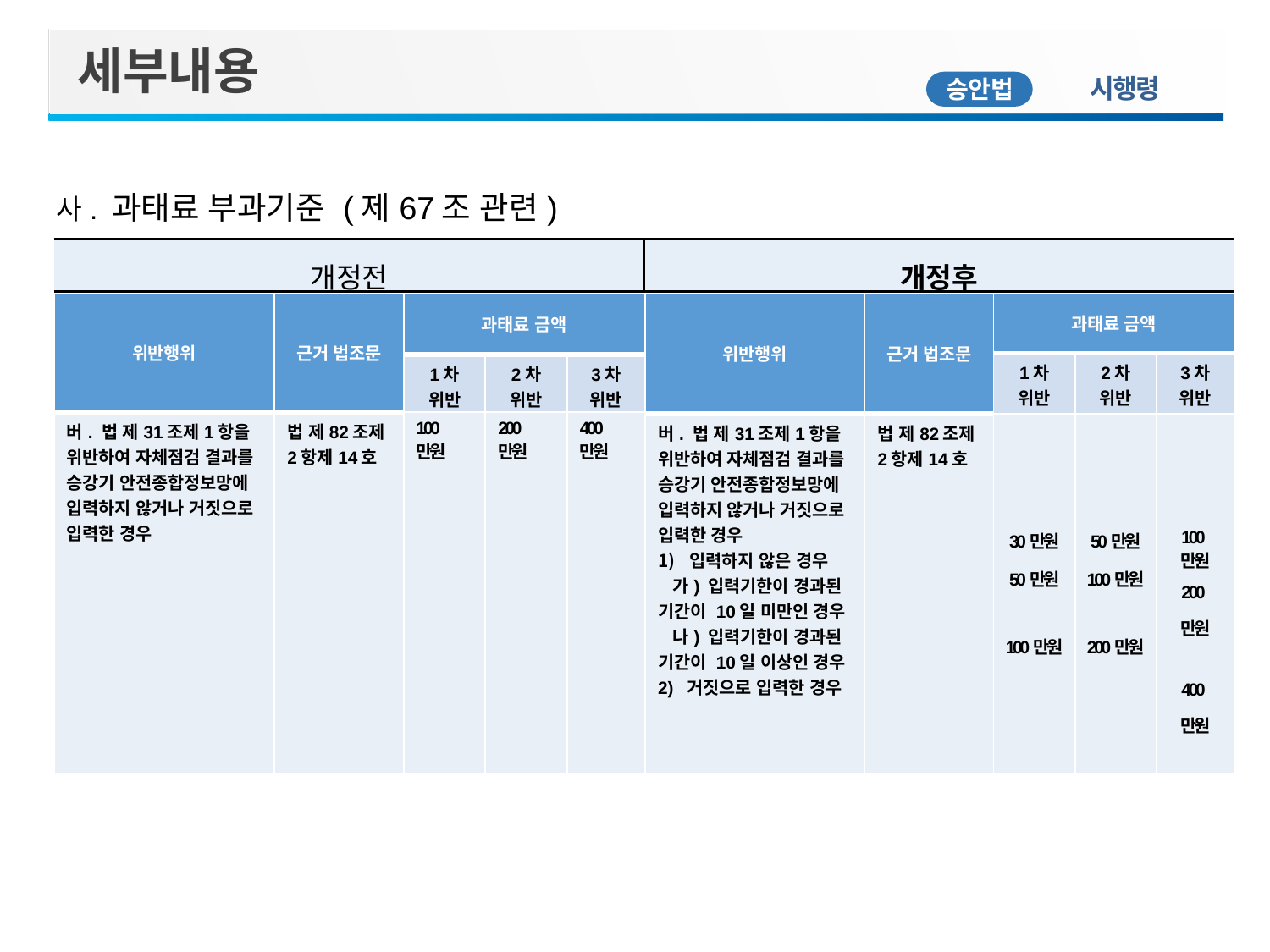

세부내용
시행령
승안법

| 사. 과태료 부과기준 (제67조 관련) |  |
| --- | --- |
| 개정전 | 개정후 |
|  |  |
| 위반행위 | 근거 법조문 | 과태료 금액 |  |  |
| --- | --- | --- | --- | --- |
|  |  | 1차 위반 | 2차 위반 | 3차 위반 |
| 버. 법 제31조제1항을 위반하여 자체점검 결과를 승강기 안전종합정보망에 입력하지 않거나 거짓으로 입력한 경우 | 법 제82조제2항제14호 | 100만원 | 200만원 | 400만원 |
| 위반행위 | 근거 법조문 | 과태료 금액 |  |  |
| --- | --- | --- | --- | --- |
|  |  | 1차 위반 | 2차 위반 | 3차 위반 |
| 버. 법 제31조제1항을 위반하여 자체점검 결과를 승강기 안전종합정보망에 입력하지 않거나 거짓으로 입력한 경우 입력하지 않은 경우 가) 입력기한이 경과된 기간이 10일 미만인 경우 나) 입력기한이 경과된 기간이 10일 이상인 경우 2) 거짓으로 입력한 경우 | 법 제82조제2항제14호 | 30만원 50만원 100만원 | 50만원 100만원 200만원 | 100만원 200만원 400만원 |